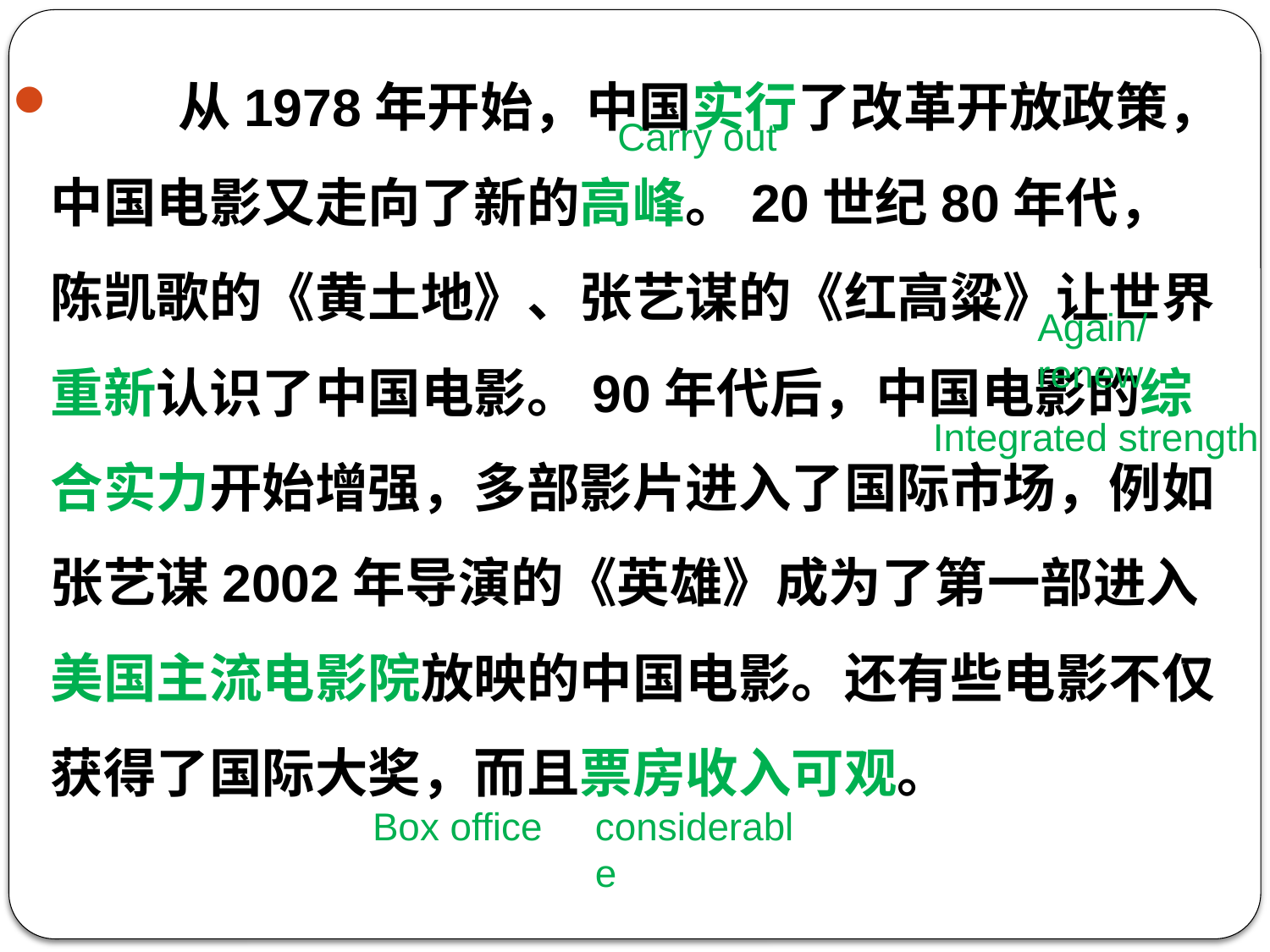

从1978年开始，中国实行了改革开放政策，中国电影又走向了新的高峰。20世纪80年代，陈凯歌的《黄土地》、张艺谋的《红高粱》让世界重新认识了中国电影。90年代后，中国电影的综合实力开始增强，多部影片进入了国际市场，例如张艺谋2002年导演的《英雄》成为了第一部进入美国主流电影院放映的中国电影。还有些电影不仅获得了国际大奖，而且票房收入可观。
Carry out
Again/ renew
Integrated strength
considerable
Box office